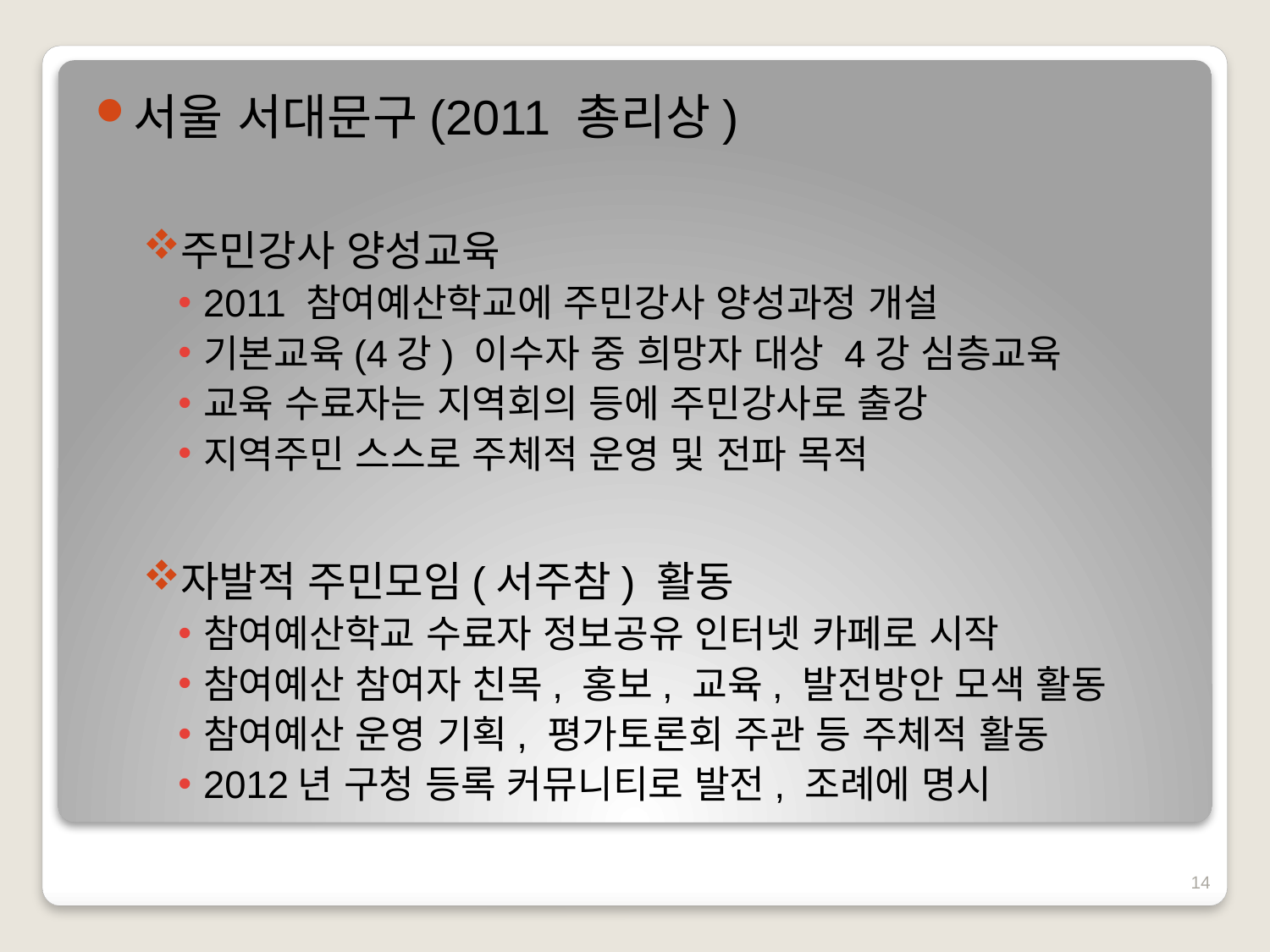

서울 서대문구(2011 총리상)

주민강사 양성교육
2011 참여예산학교에 주민강사 양성과정 개설
기본교육(4강) 이수자 중 희망자 대상 4강 심층교육
교육 수료자는 지역회의 등에 주민강사로 출강
지역주민 스스로 주체적 운영 및 전파 목적

자발적 주민모임(서주참) 활동
참여예산학교 수료자 정보공유 인터넷 카페로 시작
참여예산 참여자 친목, 홍보, 교육, 발전방안 모색 활동
참여예산 운영 기획, 평가토론회 주관 등 주체적 활동
2012년 구청 등록 커뮤니티로 발전, 조례에 명시

14